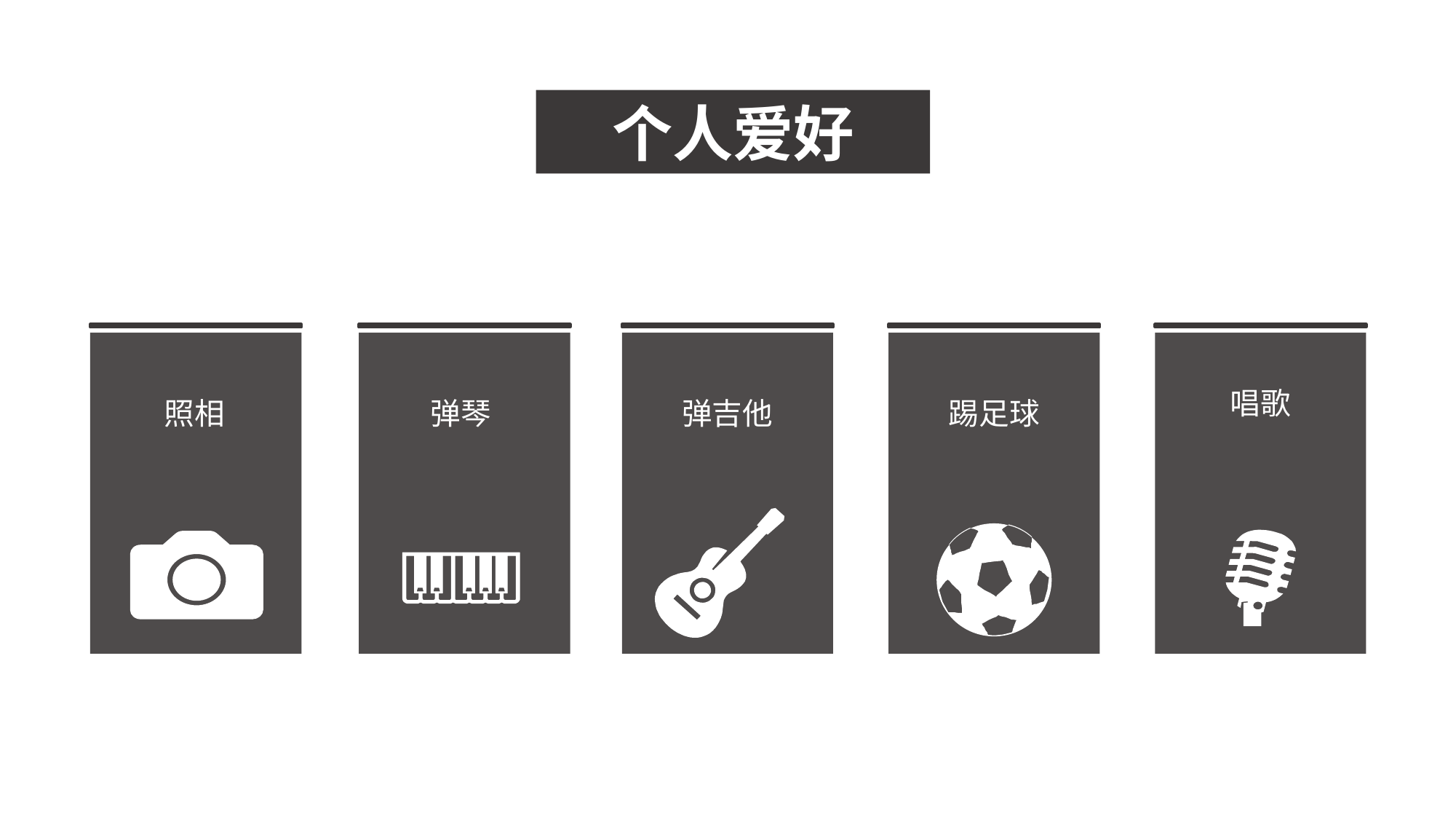

个人爱好
DAMEN POWER

唱歌
照相
弹琴
弹吉他
踢足球